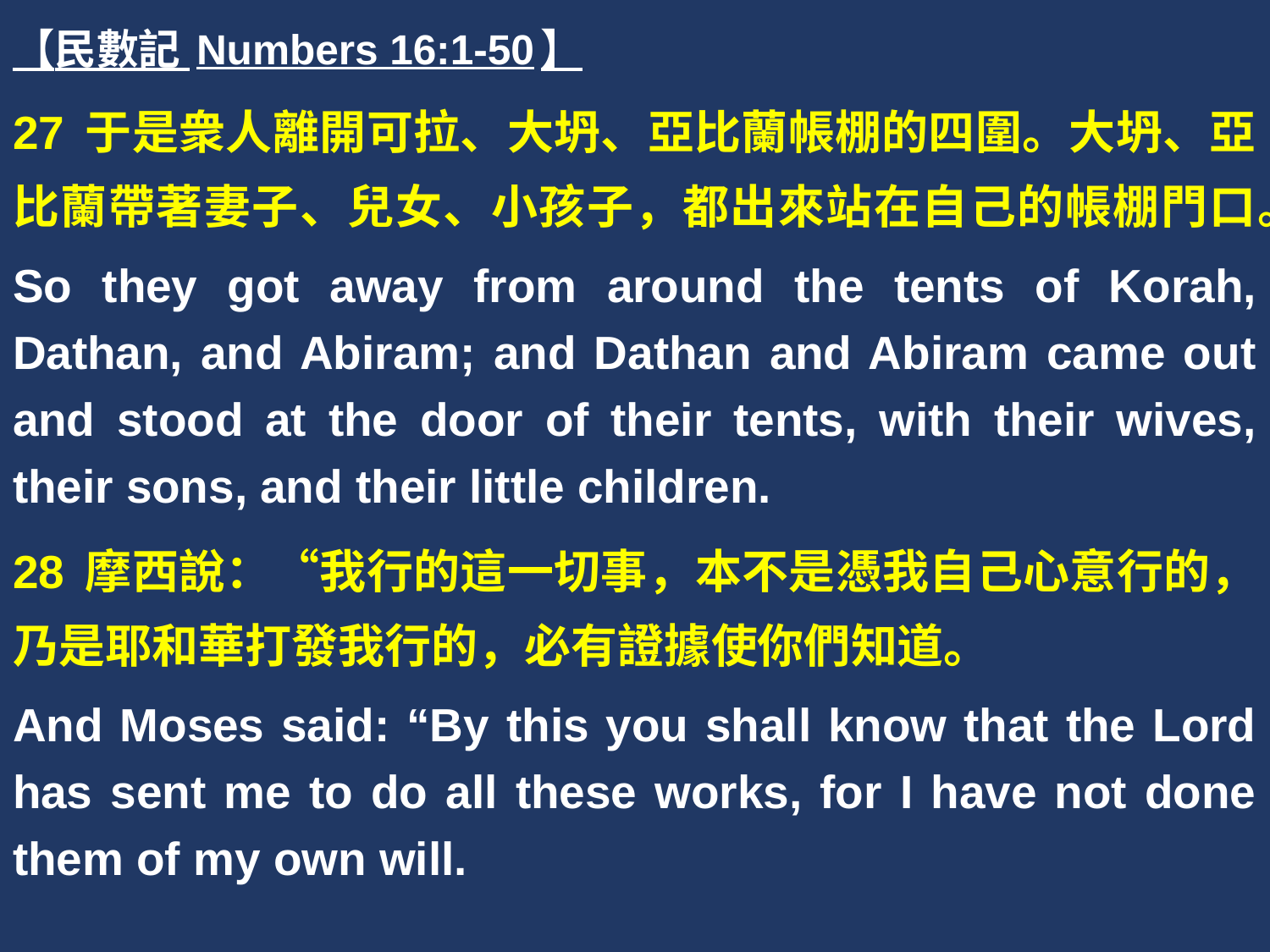

【民數記 Numbers 16:1-50】
27 于是衆人離開可拉、大坍、亞比蘭帳棚的四圍。大坍、亞比蘭帶著妻子、兒女、小孩子，都出來站在自己的帳棚門口。
So they got away from around the tents of Korah, Dathan, and Abiram; and Dathan and Abiram came out and stood at the door of their tents, with their wives, their sons, and their little children.
28 摩西說：“我行的這一切事，本不是憑我自己心意行的，乃是耶和華打發我行的，必有證據使你們知道。
And Moses said: “By this you shall know that the Lord has sent me to do all these works, for I have not done them of my own will.